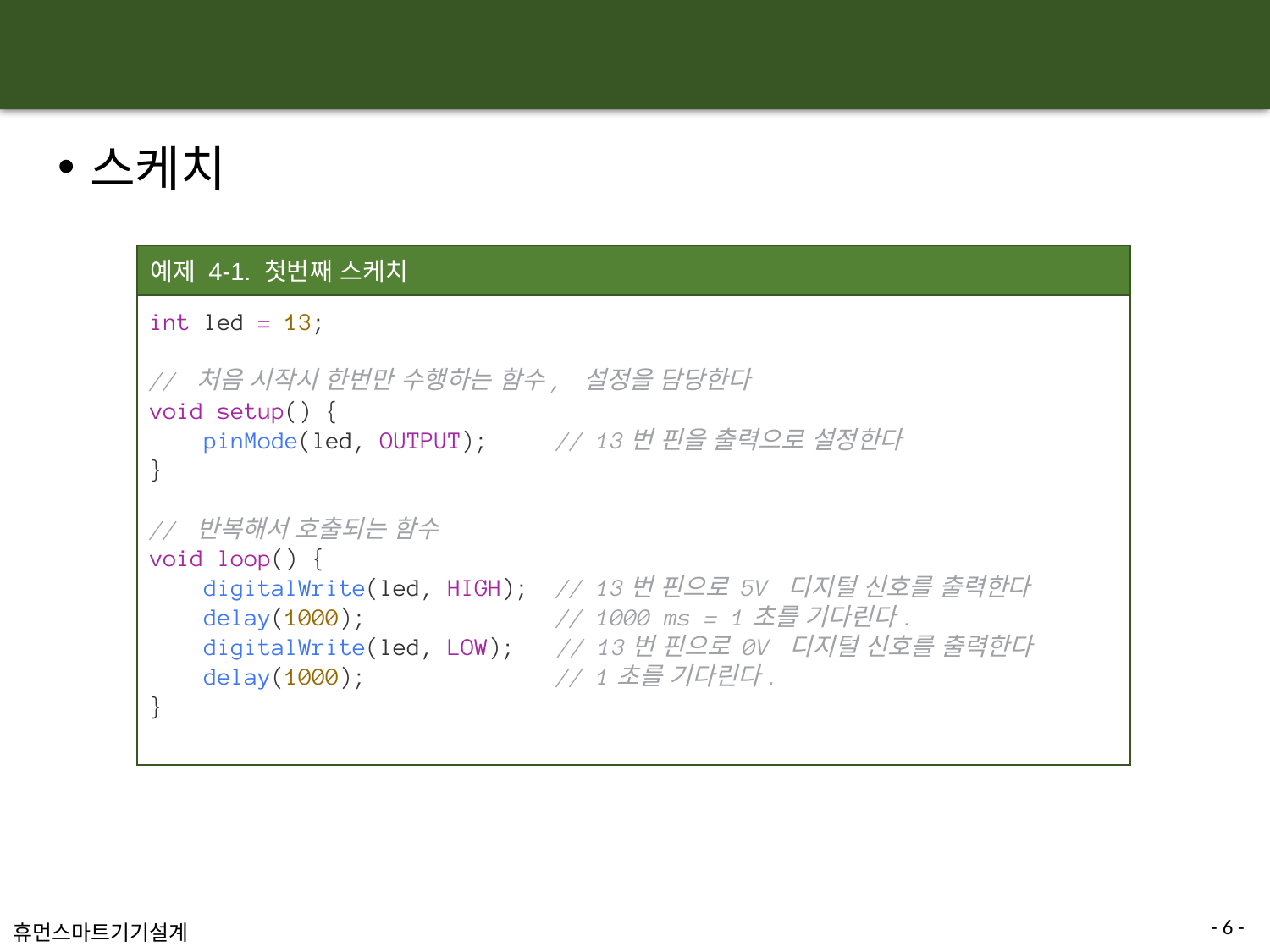

#
스케치
예제 4-1. 첫번째 스케치
int led = 13;

// 처음 시작시 한번만 수행하는 함수, 설정을 담당한다
void setup() {
    pinMode(led, OUTPUT);     // 13번 핀을 출력으로 설정한다
}

// 반복해서 호출되는 함수
void loop() {
    digitalWrite(led, HIGH);  // 13번 핀으로 5V 디지털 신호를 출력한다
    delay(1000);              // 1000 ms = 1초를 기다린다.
    digitalWrite(led, LOW);	  // 13번 핀으로 0V 디지털 신호를 출력한다
    delay(1000);              // 1초를 기다린다.
}

- 6 -